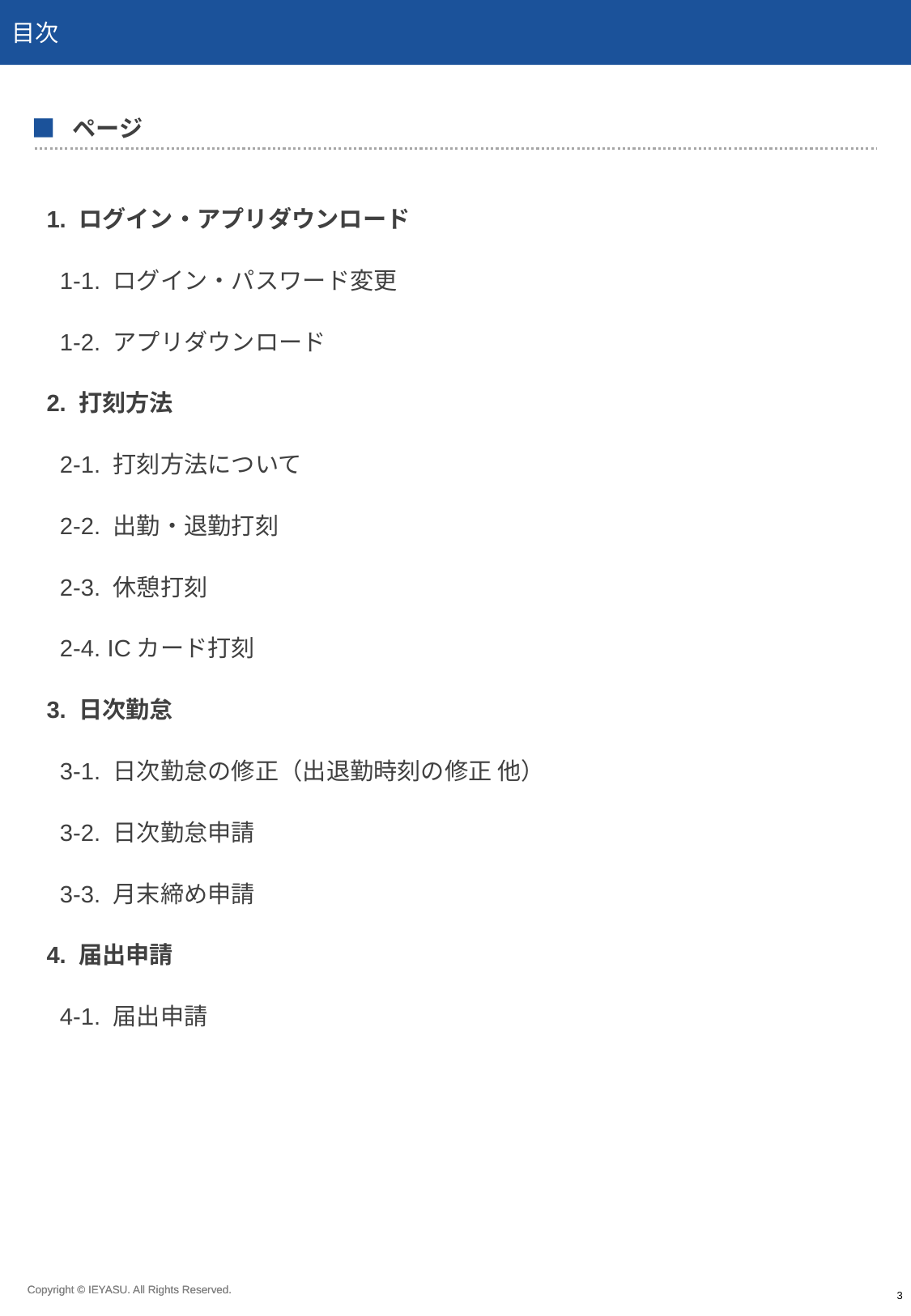

# 目次
■  ページ
1. ログイン・アプリダウンロード
  1-1. ログイン・パスワード変更
  1-2. アプリダウンロード
2. 打刻方法
  2-1. 打刻方法について
  2-2. 出勤・退勤打刻
  2-3. 休憩打刻
  2-4. ICカード打刻
3. 日次勤怠
  3-1. 日次勤怠の修正（出退勤時刻の修正 他）
  3-2. 日次勤怠申請
  3-3. 月末締め申請
4. 届出申請
  4-1. 届出申請